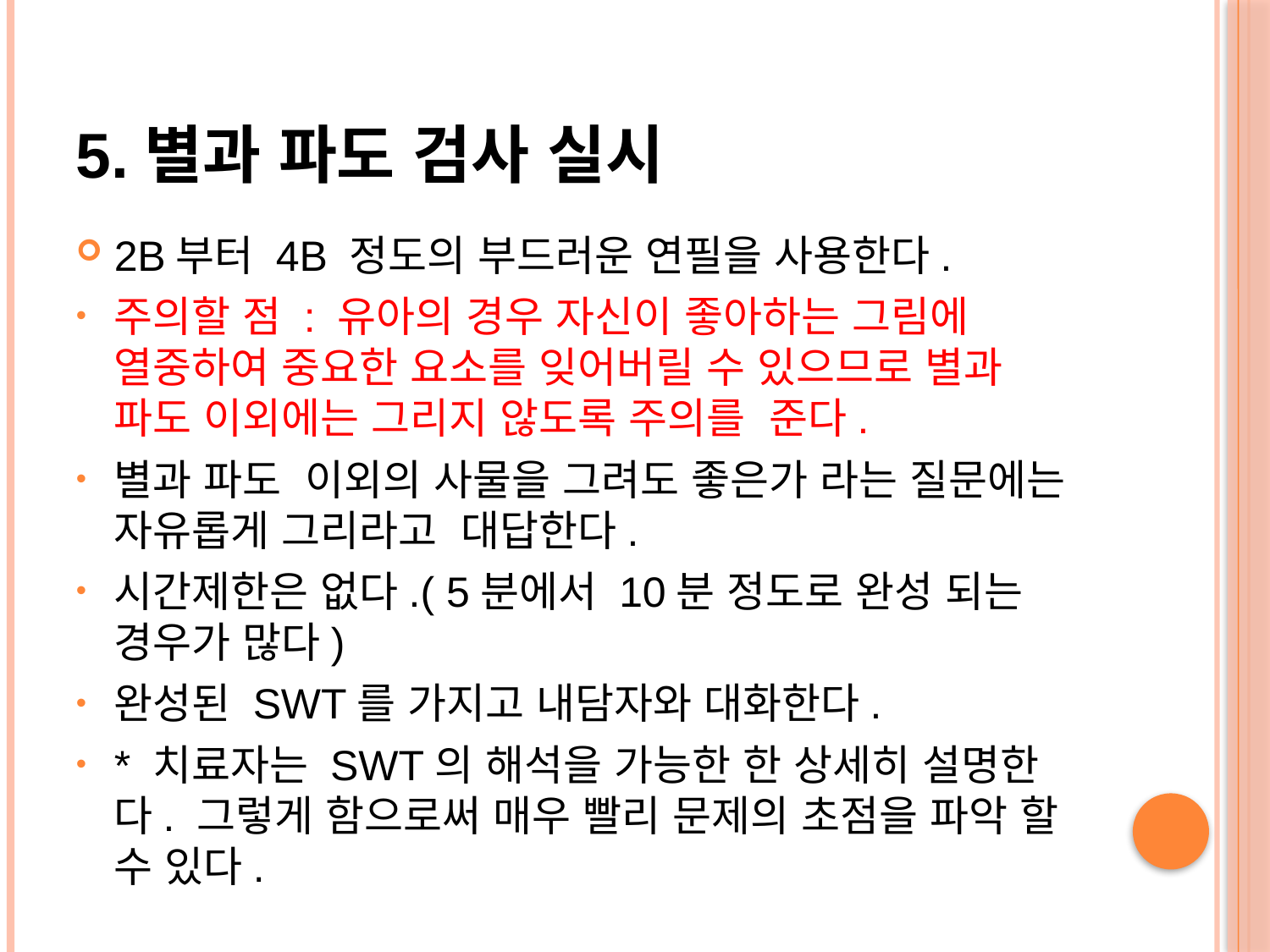

# 5.별과 파도 검사 실시
2B부터 4B 정도의 부드러운 연필을 사용한다.
주의할 점 : 유아의 경우 자신이 좋아하는 그림에 열중하여 중요한 요소를 잊어버릴 수 있으므로 별과 파도 이외에는 그리지 않도록 주의를  준다.
별과 파도  이외의 사물을 그려도 좋은가 라는 질문에는 자유롭게 그리라고  대답한다.
시간제한은 없다.( 5분에서 10분 정도로 완성 되는 경우가 많다)
완성된 SWT를 가지고 내담자와 대화한다.
* 치료자는 SWT의 해석을 가능한 한 상세히 설명한다. 그렇게 함으로써 매우 빨리 문제의 초점을 파악 할 수 있다.